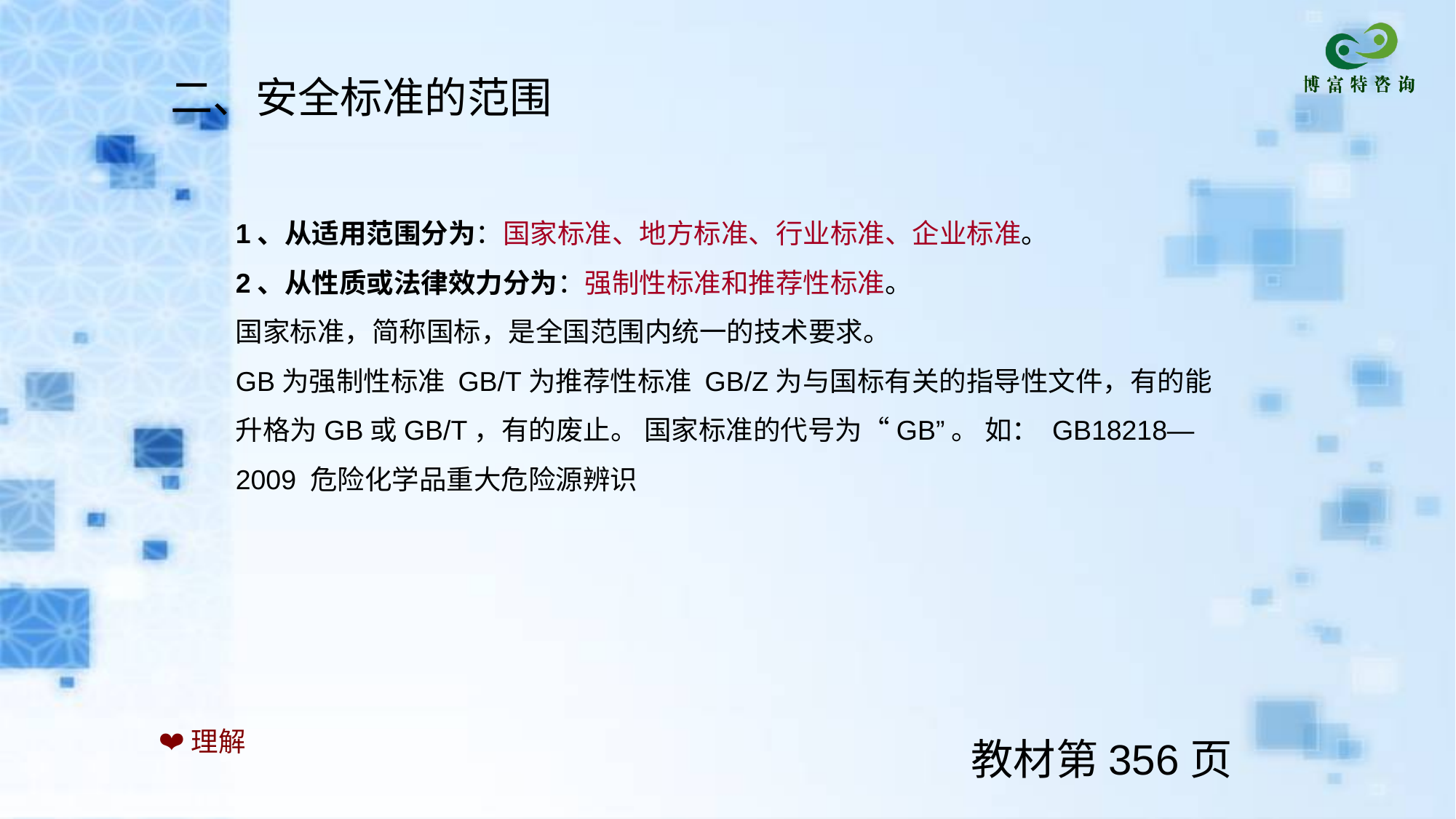

二、安全标准的范围
1、从适用范围分为：国家标准、地方标准、行业标准、企业标准。
2、从性质或法律效力分为：强制性标准和推荐性标准。
国家标准，简称国标，是全国范围内统一的技术要求。
GB为强制性标准 GB/T为推荐性标准 GB/Z为与国标有关的指导性文件，有的能升格为GB或GB/T，有的废止。 国家标准的代号为“GB”。 如： GB18218—2009 危险化学品重大危险源辨识
❤理解
教材第356页